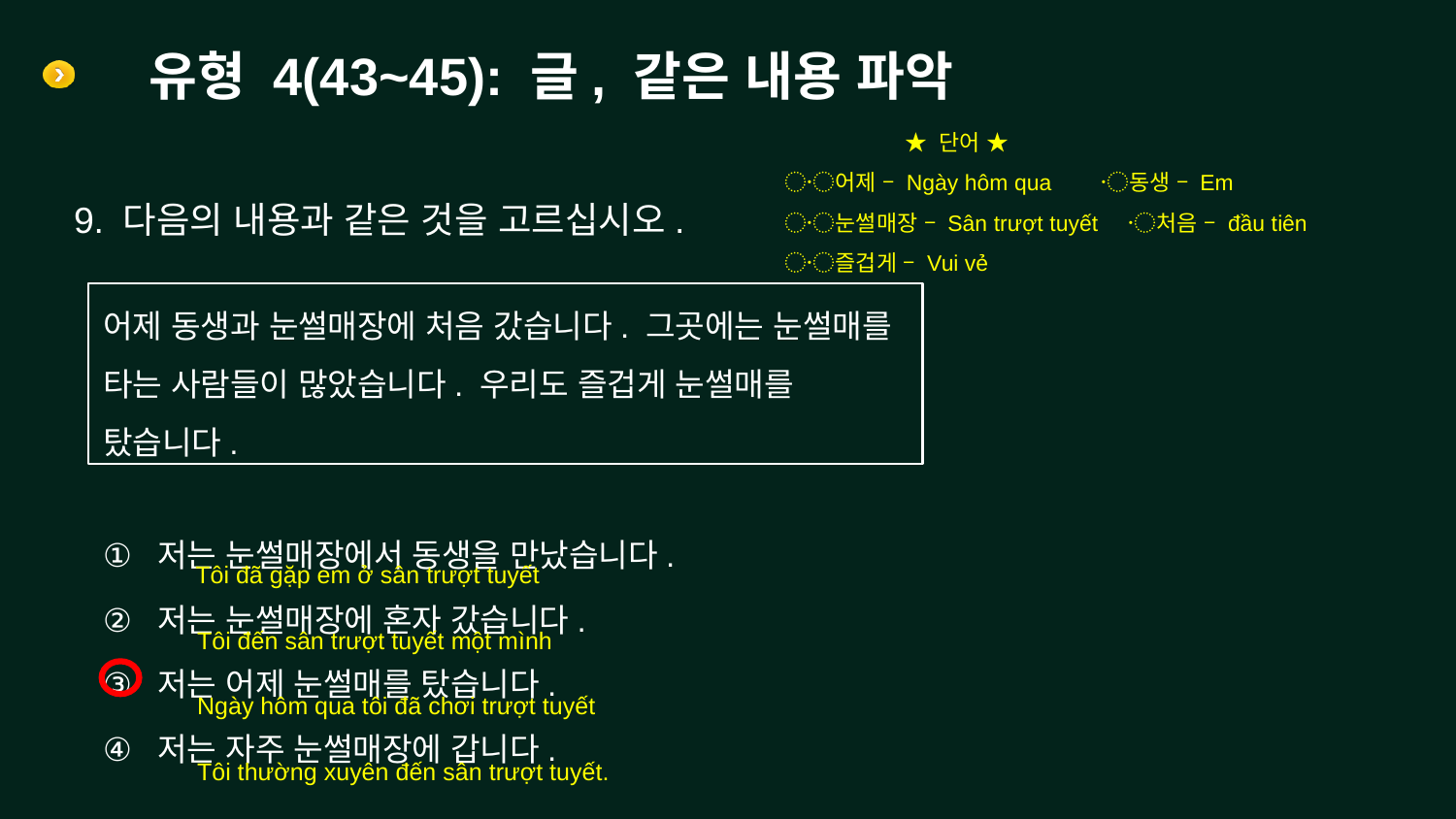

# 유형 4(43~45): 글, 같은 내용 파악
                   ★ 단어 ★
〮어제 – Ngày hôm qua       〮동생 – Em
〮눈썰매장 – Sân trượt tuyết    〮처음 – đầu tiên
〮즐겁게 – Vui vẻ
9. 다음의 내용과 같은 것을 고르십시오.
어제 동생과 눈썰매장에 처음 갔습니다. 그곳에는 눈썰매를 타는 사람들이 많았습니다. 우리도 즐겁게 눈썰매를 탔습니다.
저는 눈썰매장에서 동생을 만났습니다.
저는 눈썰매장에 혼자 갔습니다.
저는 어제 눈썰매를 탔습니다.
저는 자주 눈썰매장에 갑니다.
Tôi đã gặp em ở sân trượt tuyết
Tôi đến sân trượt tuyết một mình

Ngày hôm qua tôi đã chơi trượt tuyết
Tôi thường xuyên đến sân trượt tuyết.